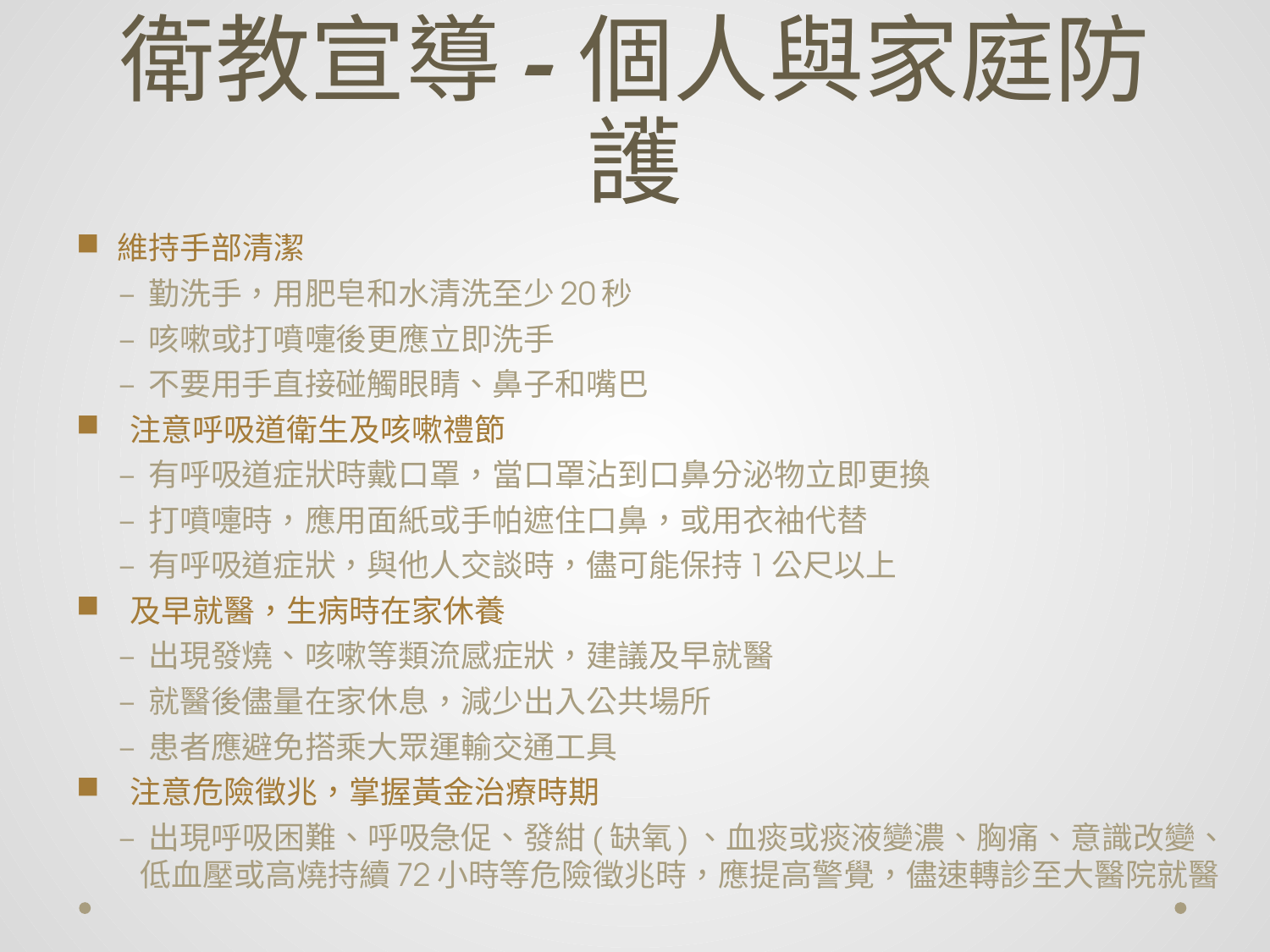

# 衛教宣導-個人與家庭防護
維持手部清潔
– 勤洗手，用肥皂和水清洗至少20秒
– 咳嗽或打噴嚏後更應立即洗手
– 不要用手直接碰觸眼睛、鼻子和嘴巴
 注意呼吸道衛生及咳嗽禮節
– 有呼吸道症狀時戴口罩，當口罩沾到口鼻分泌物立即更換
– 打噴嚏時，應用面紙或手帕遮住口鼻，或用衣袖代替
– 有呼吸道症狀，與他人交談時，儘可能保持1公尺以上
 及早就醫，生病時在家休養
– 出現發燒、咳嗽等類流感症狀，建議及早就醫
– 就醫後儘量在家休息，減少出入公共場所
– 患者應避免搭乘大眾運輸交通工具
 注意危險徵兆，掌握黃金治療時期
– 出現呼吸困難、呼吸急促、發紺(缺氧)、血痰或痰液變濃、胸痛、意識改變、低血壓或高燒持續72小時等危險徵兆時，應提高警覺，儘速轉診至大醫院就醫